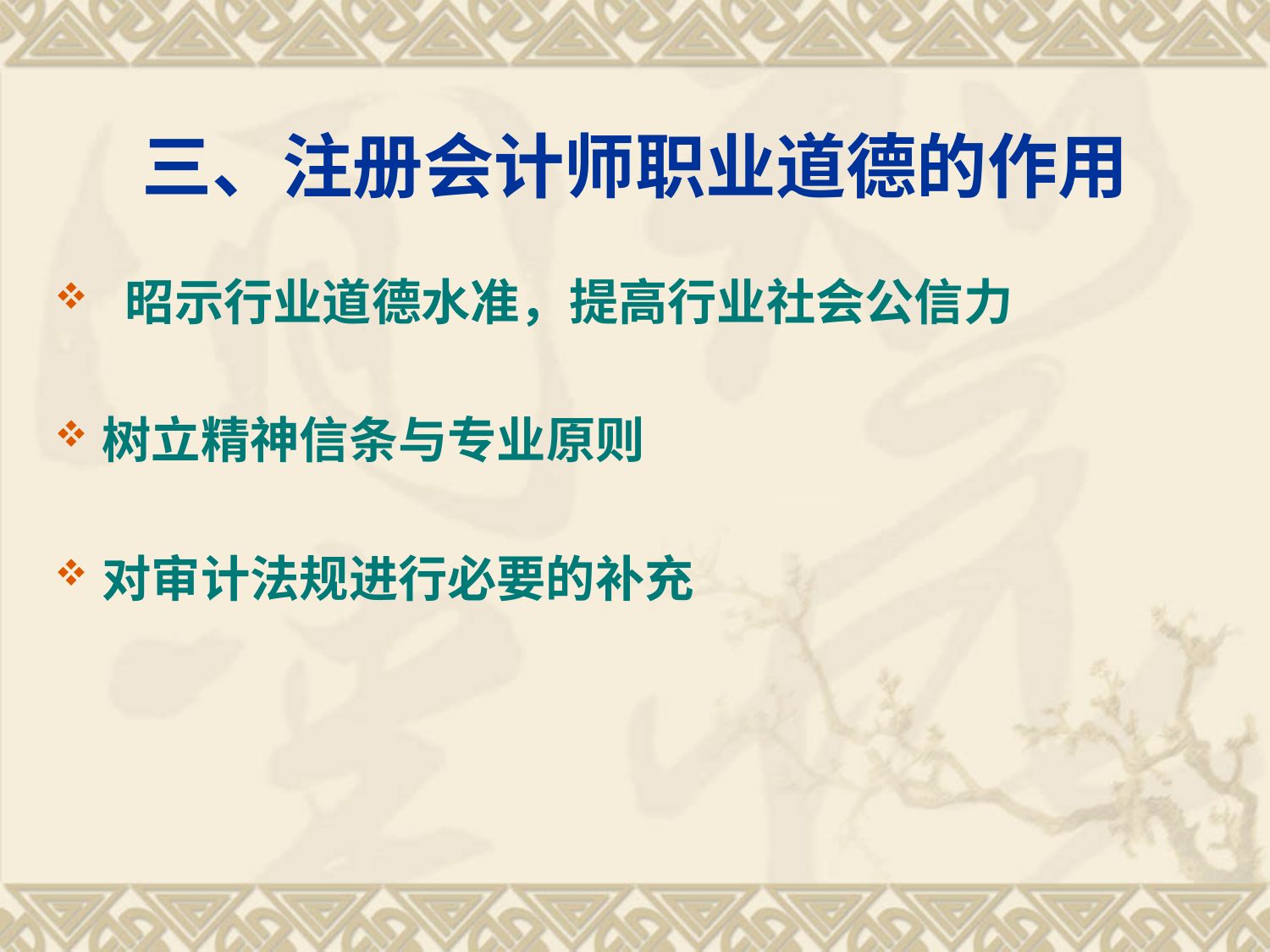

# 三、注册会计师职业道德的作用
 昭示行业道德水准，提高行业社会公信力

树立精神信条与专业原则

对审计法规进行必要的补充